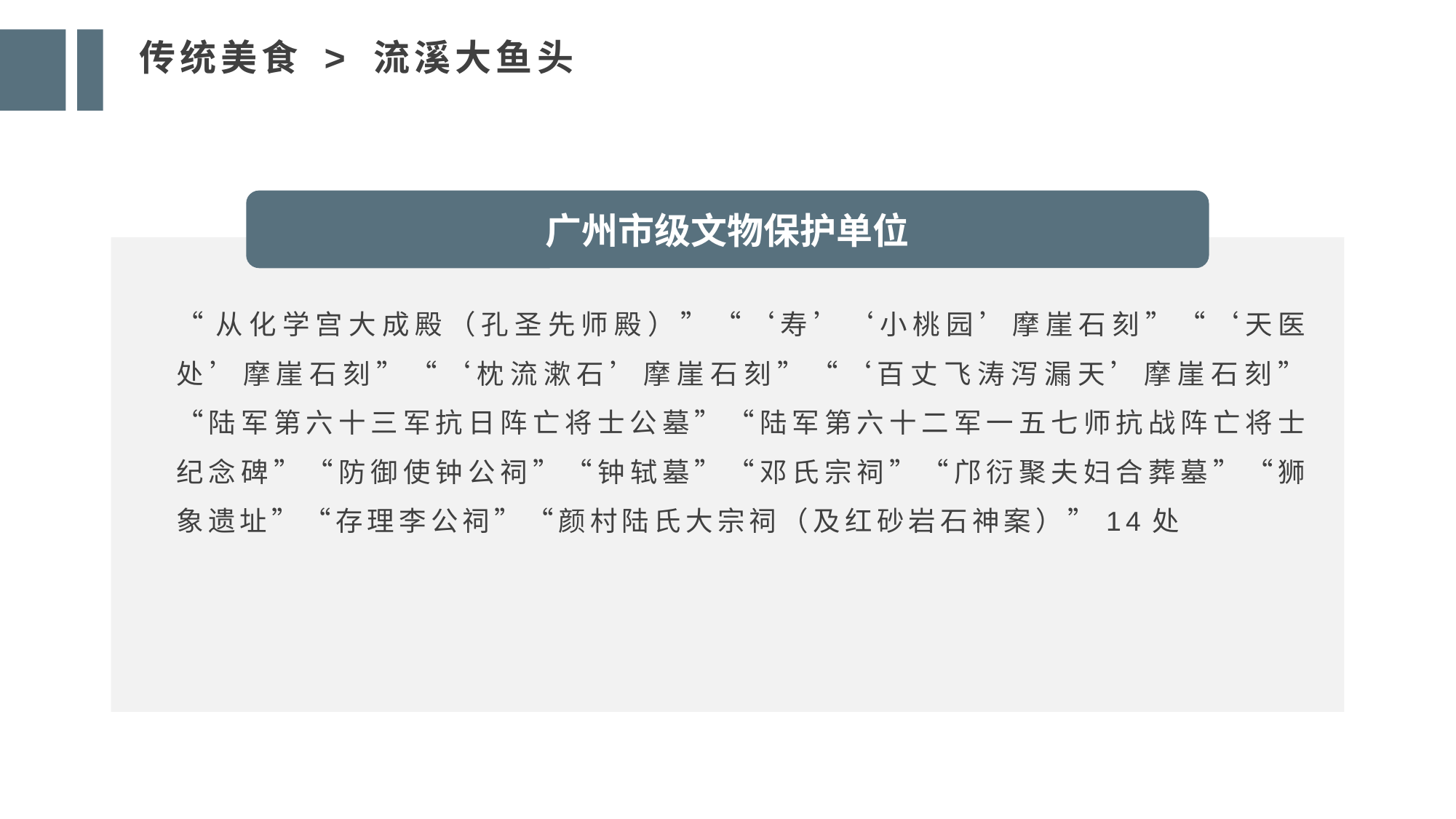

传统美食 > 流溪大鱼头
广州市级文物保护单位

“从化学宫大成殿（孔圣先师殿）”“‘寿’‘小桃园’摩崖石刻”“‘天医处’摩崖石刻”“‘枕流漱石’摩崖石刻”“‘百丈飞涛泻漏天’摩崖石刻”“陆军第六十三军抗日阵亡将士公墓”“陆军第六十二军一五七师抗战阵亡将士纪念碑”“防御使钟公祠”“钟轼墓”“邓氏宗祠”“邝衍聚夫妇合葬墓”“狮象遗址”“存理李公祠”“颜村陆氏大宗祠（及红砂岩石神案）”14处